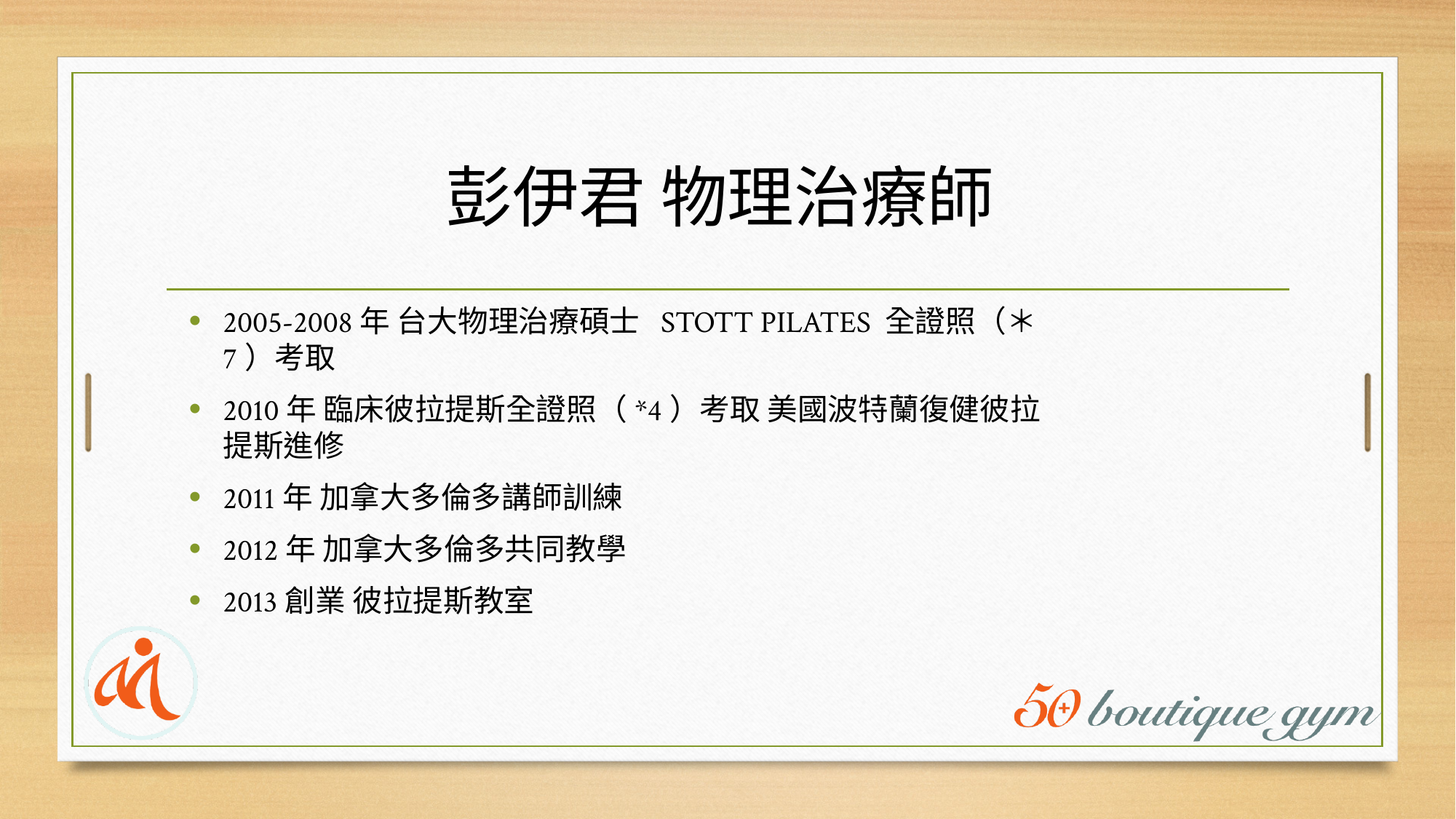

# 彭伊君 物理治療師

2005-2008年 台大物理治療碩士  STOTT PILATES 全證照（＊7）考取
2010年 臨床彼拉提斯全證照（*4）考取 美國波特蘭復健彼拉提斯進修
2011年 加拿大多倫多講師訓練
2012年 加拿大多倫多共同教學
2013創業 彼拉提斯教室